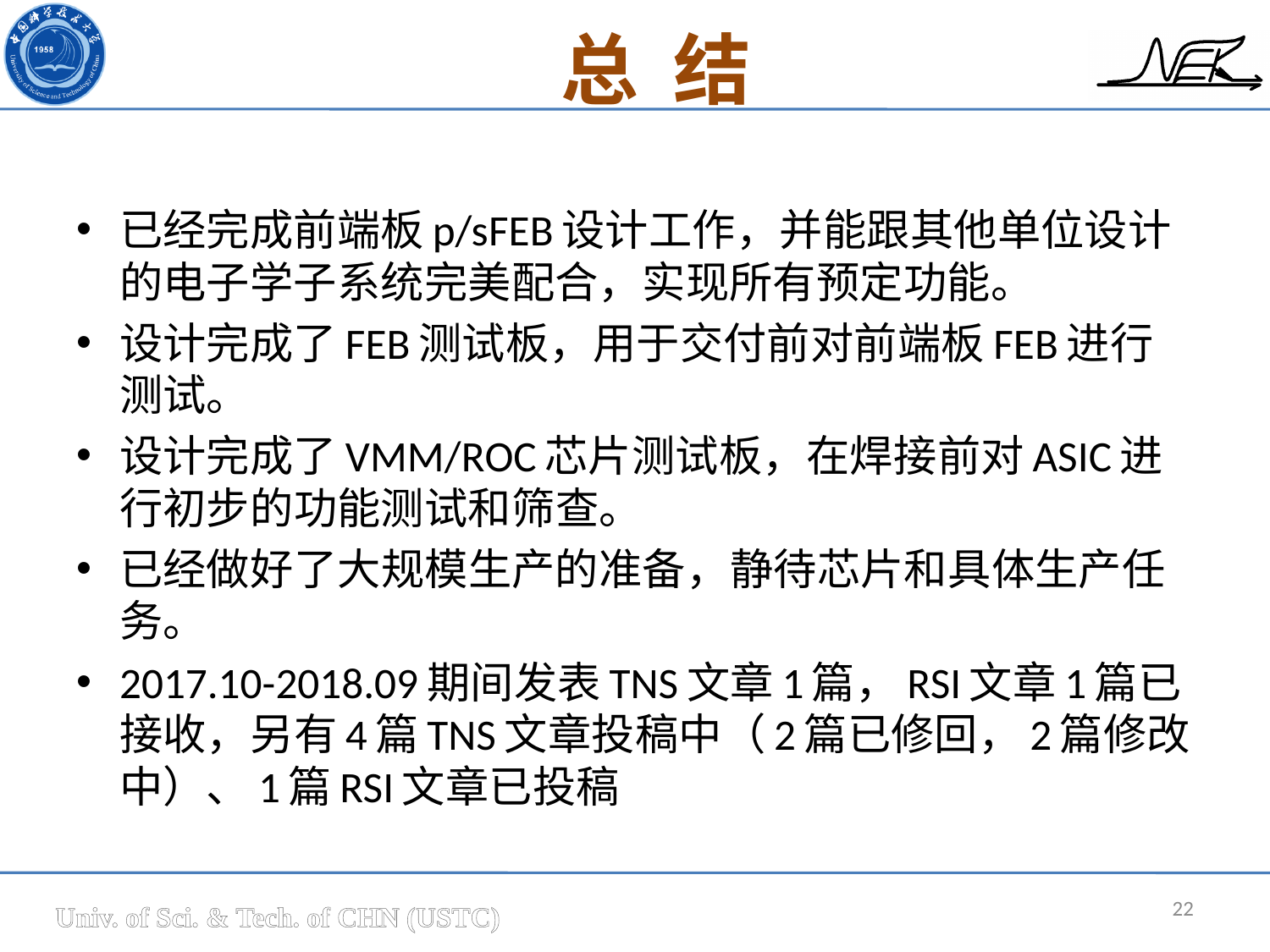

# 总  结
已经完成前端板p/sFEB设计工作，并能跟其他单位设计的电子学子系统完美配合，实现所有预定功能。
设计完成了FEB测试板，用于交付前对前端板FEB进行测试。
设计完成了VMM/ROC芯片测试板，在焊接前对ASIC进行初步的功能测试和筛查。
已经做好了大规模生产的准备，静待芯片和具体生产任务。
2017.10-2018.09期间发表TNS文章1篇，RSI文章1篇已接收，另有4篇TNS文章投稿中（2篇已修回，2篇修改中）、1篇RSI文章已投稿
22